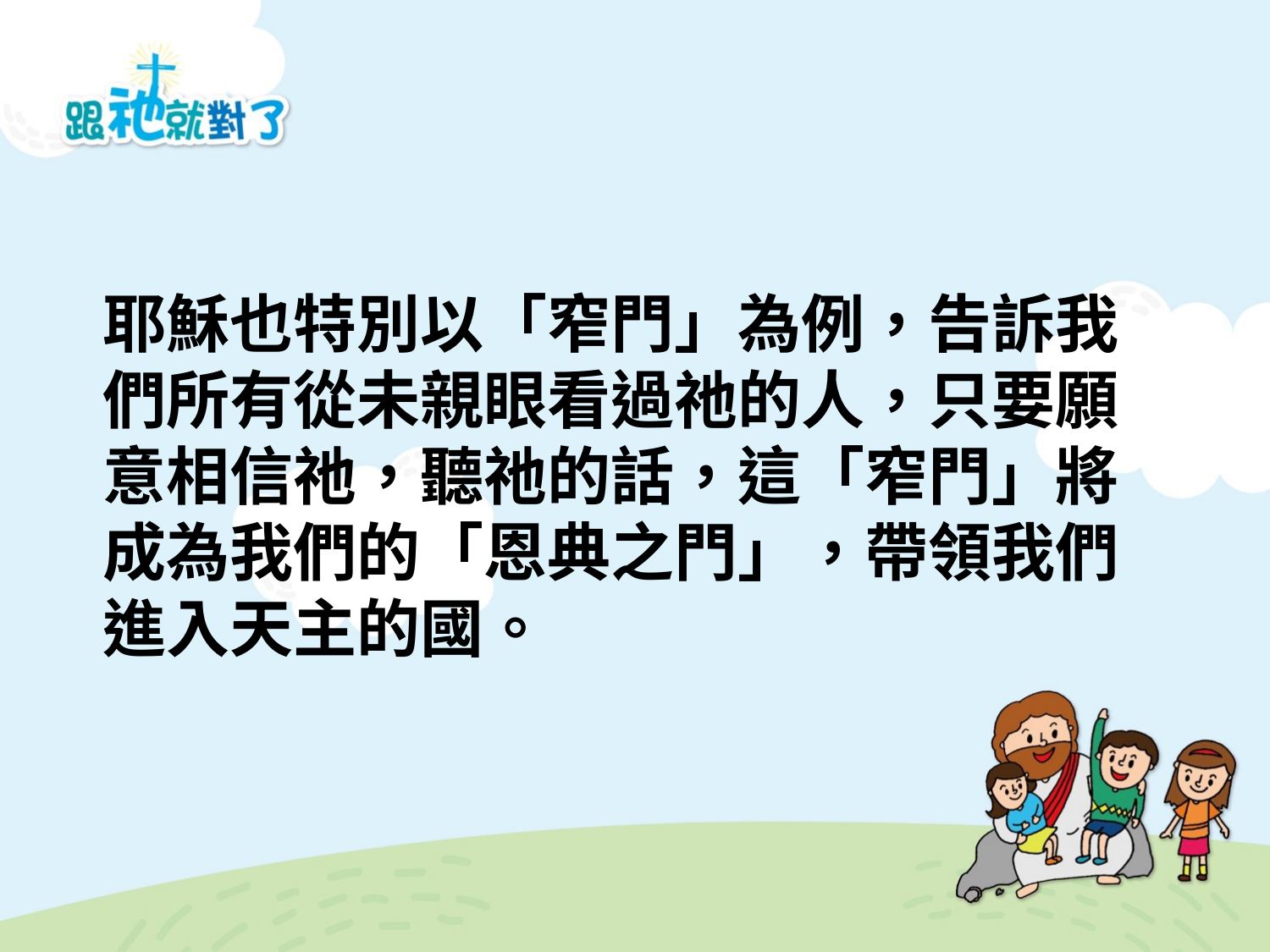

耶穌也特別以「窄門」為例，告訴我們所有從未親眼看過祂的人，只要願意相信祂，聽祂的話，這「窄門」將成為我們的「恩典之門」，帶領我們進入天主的國。